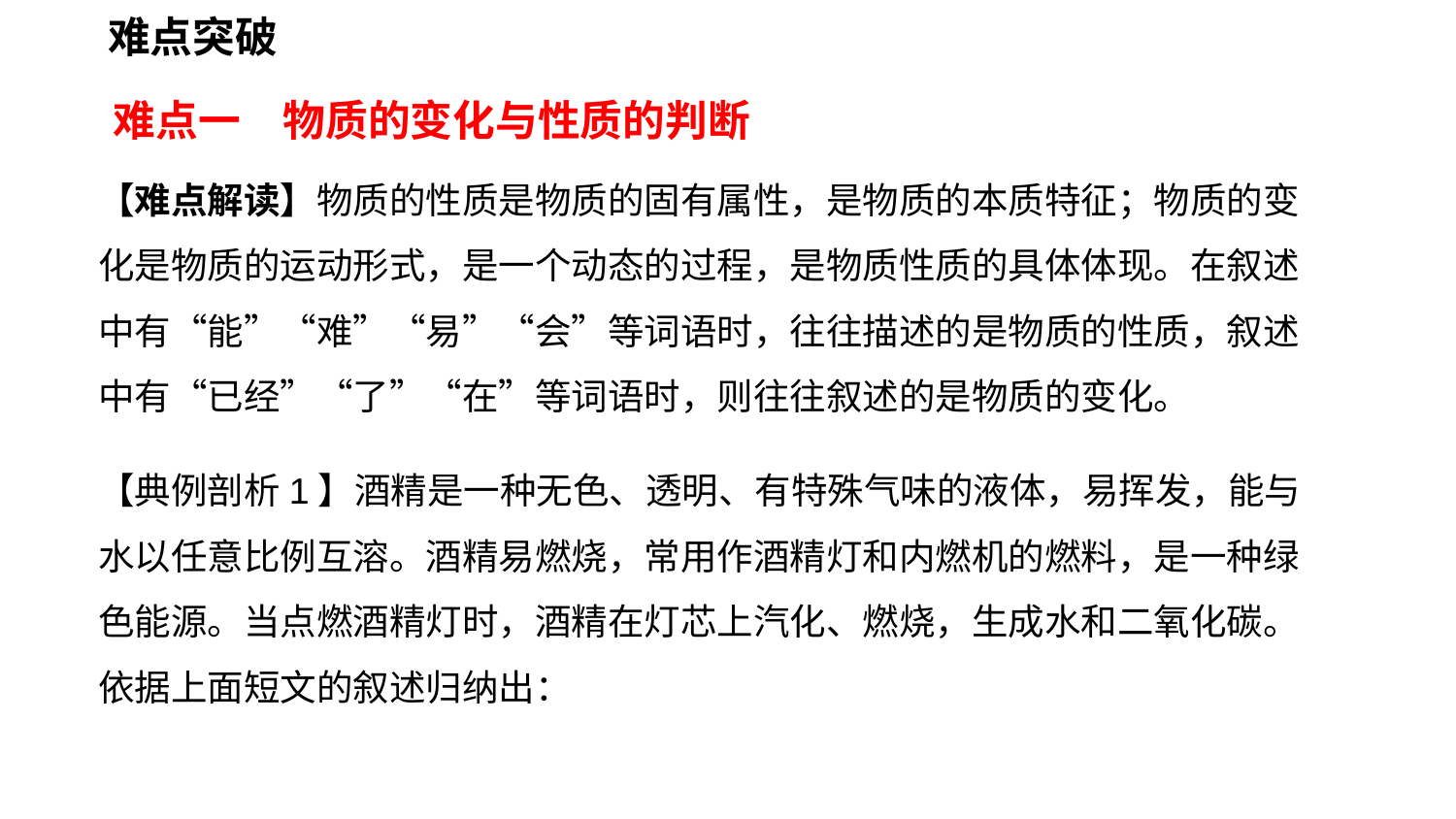

难点突破
难点一　物质的变化与性质的判断
【难点解读】物质的性质是物质的固有属性，是物质的本质特征；物质的变化是物质的运动形式，是一个动态的过程，是物质性质的具体体现。在叙述中有“能”“难”“易”“会”等词语时，往往描述的是物质的性质，叙述中有“已经”“了”“在”等词语时，则往往叙述的是物质的变化。
【典例剖析1】酒精是一种无色、透明、有特殊气味的液体，易挥发，能与水以任意比例互溶。酒精易燃烧，常用作酒精灯和内燃机的燃料，是一种绿色能源。当点燃酒精灯时，酒精在灯芯上汽化、燃烧，生成水和二氧化碳。
依据上面短文的叙述归纳出：